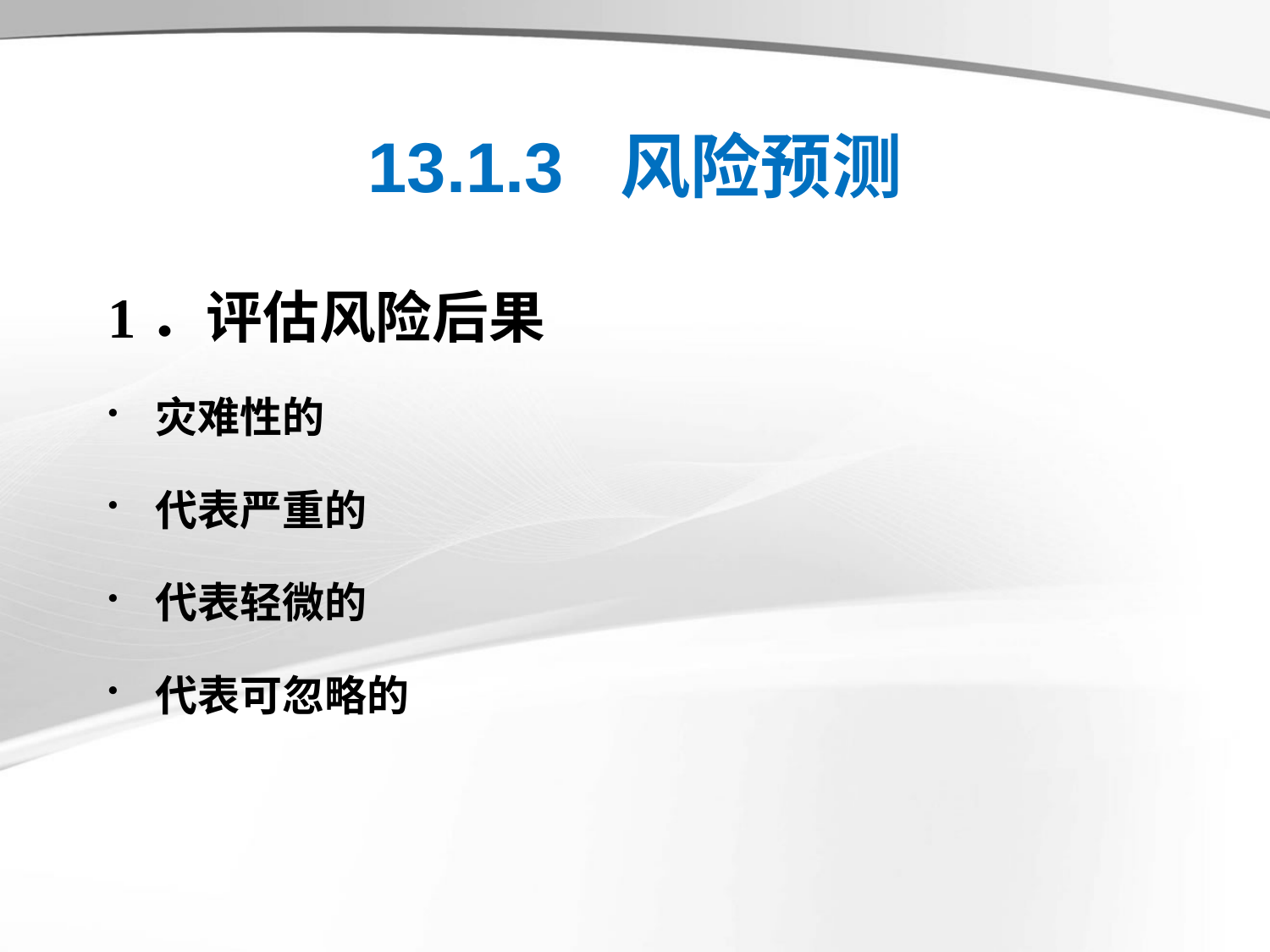

# 13.1.3  风险预测
1．评估风险后果
灾难性的
代表严重的
代表轻微的
代表可忽略的